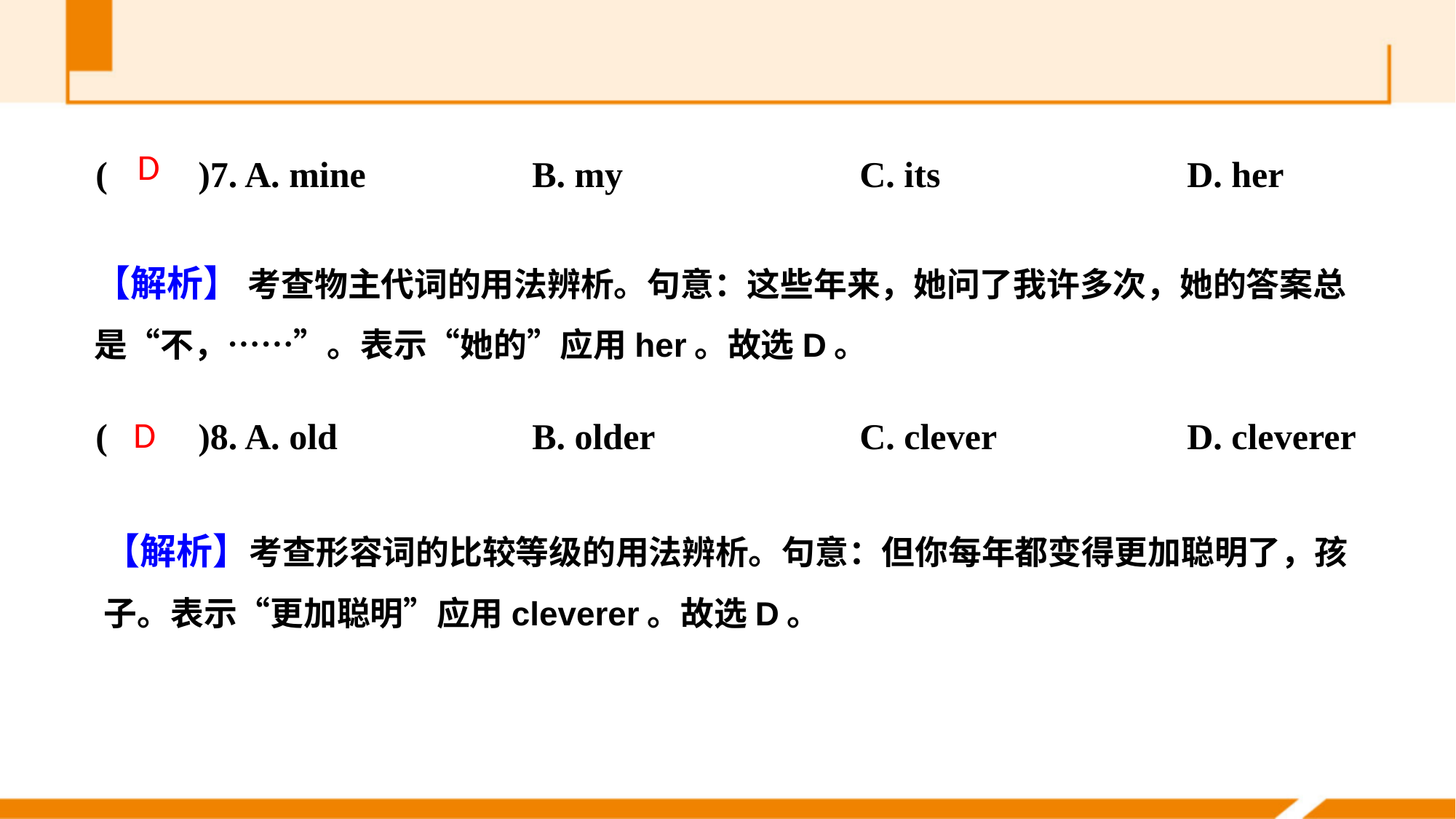

(　　)7. A. mine  		B. my  		C. its  			D. her

(　　)8. A. old  		B. older		C. clever  		D. cleverer
D
【解析】 考查物主代词的用法辨析。句意：这些年来，她问了我许多次，她的答案总是“不，……”。表示“她的”应用her。故选D。
D
【解析】考查形容词的比较等级的用法辨析。句意：但你每年都变得更加聪明了，孩子。表示“更加聪明”应用cleverer。故选D。